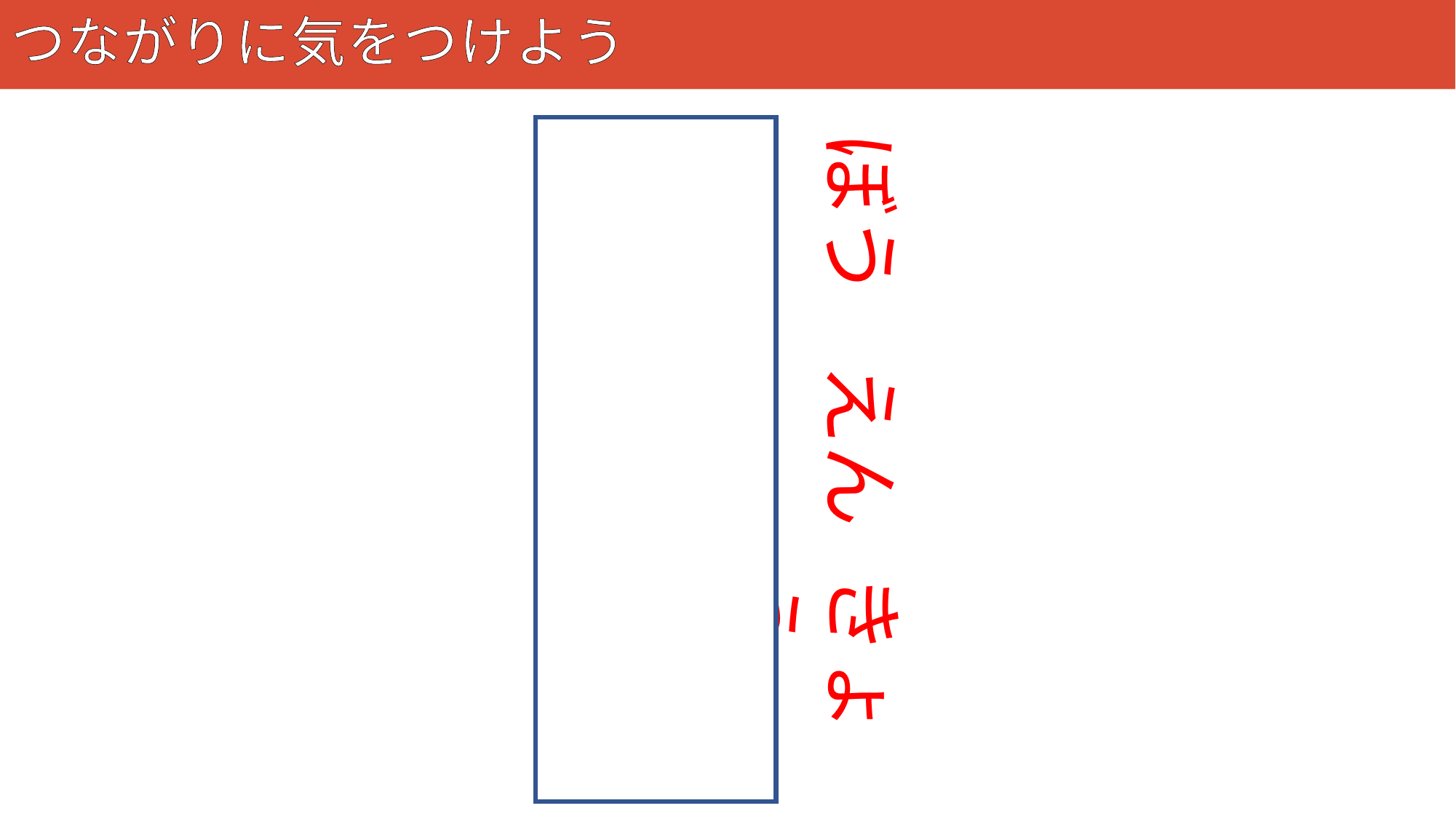

# つながりに気をつけよう
95
望遠鏡

ぼう
えん
きょう